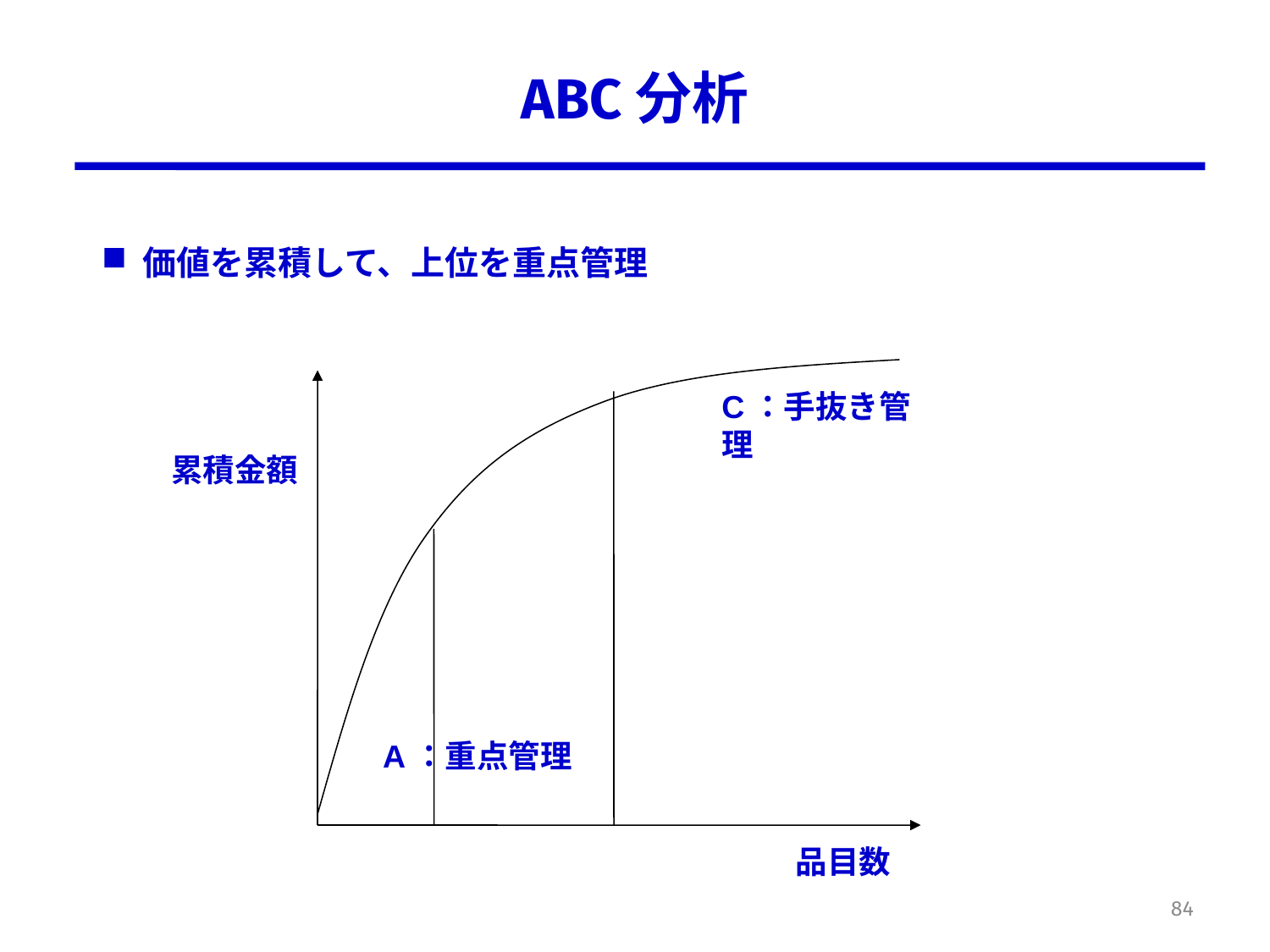

# ABC分析
価値を累積して、上位を重点管理

C：手抜き管理

累積金額

A：重点管理

品目数
84